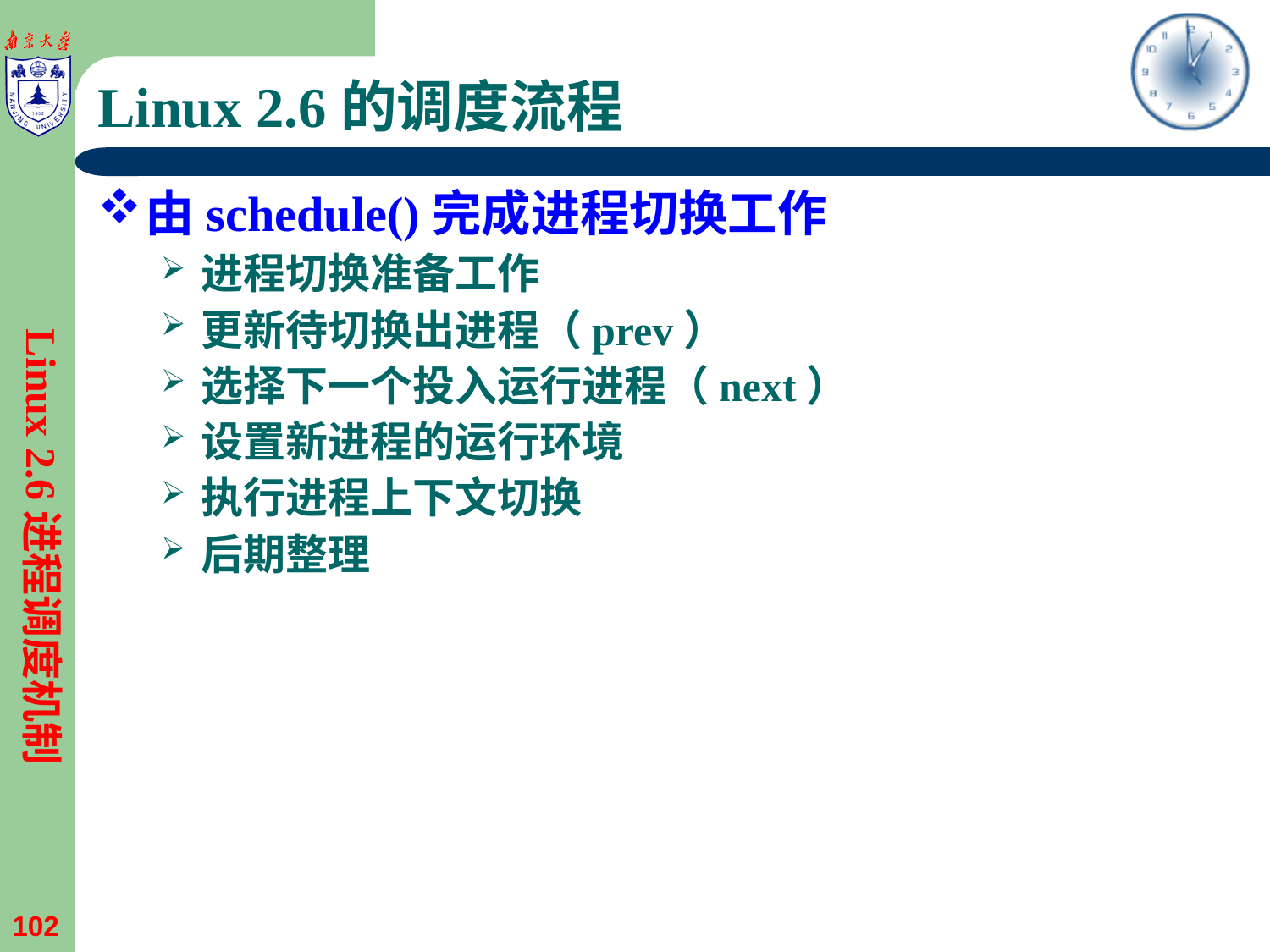

# Linux 2.6的调度流程
由schedule()完成进程切换工作
进程切换准备工作
更新待切换出进程（prev）
选择下一个投入运行进程（next）
设置新进程的运行环境
执行进程上下文切换
后期整理
Linux 2.6进程调度机制
102